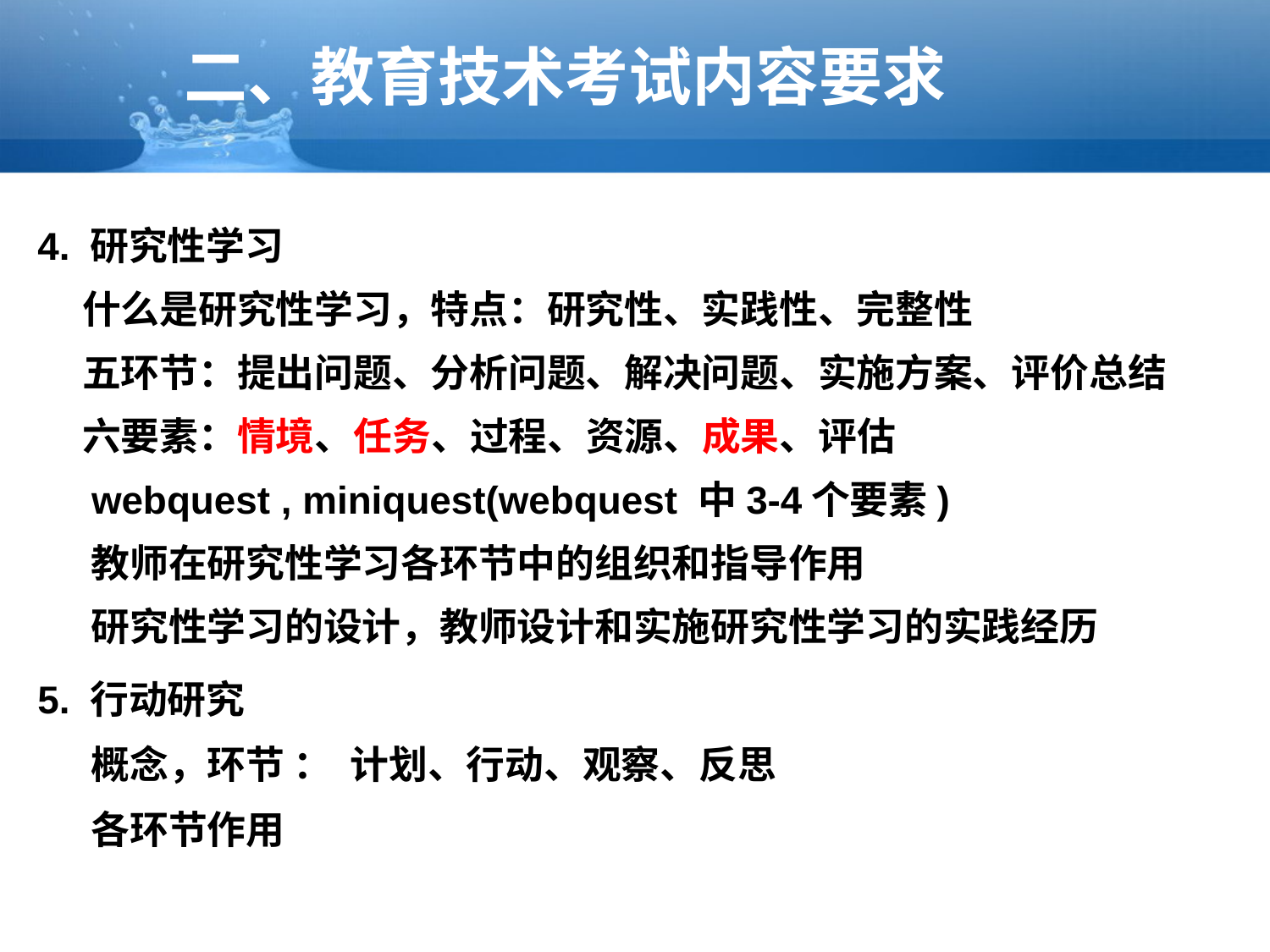

二、教育技术考试内容要求
4. 研究性学习
    什么是研究性学习，特点：研究性、实践性、完整性
    五环节：提出问题、分析问题、解决问题、实施方案、评价总结
    六要素：情境、任务、过程、资源、成果、评估
     webquest , miniquest(webquest 中3-4个要素)
     教师在研究性学习各环节中的组织和指导作用
     研究性学习的设计，教师设计和实施研究性学习的实践经历
5. 行动研究
     概念，环节 ：  计划、行动、观察、反思
     各环节作用